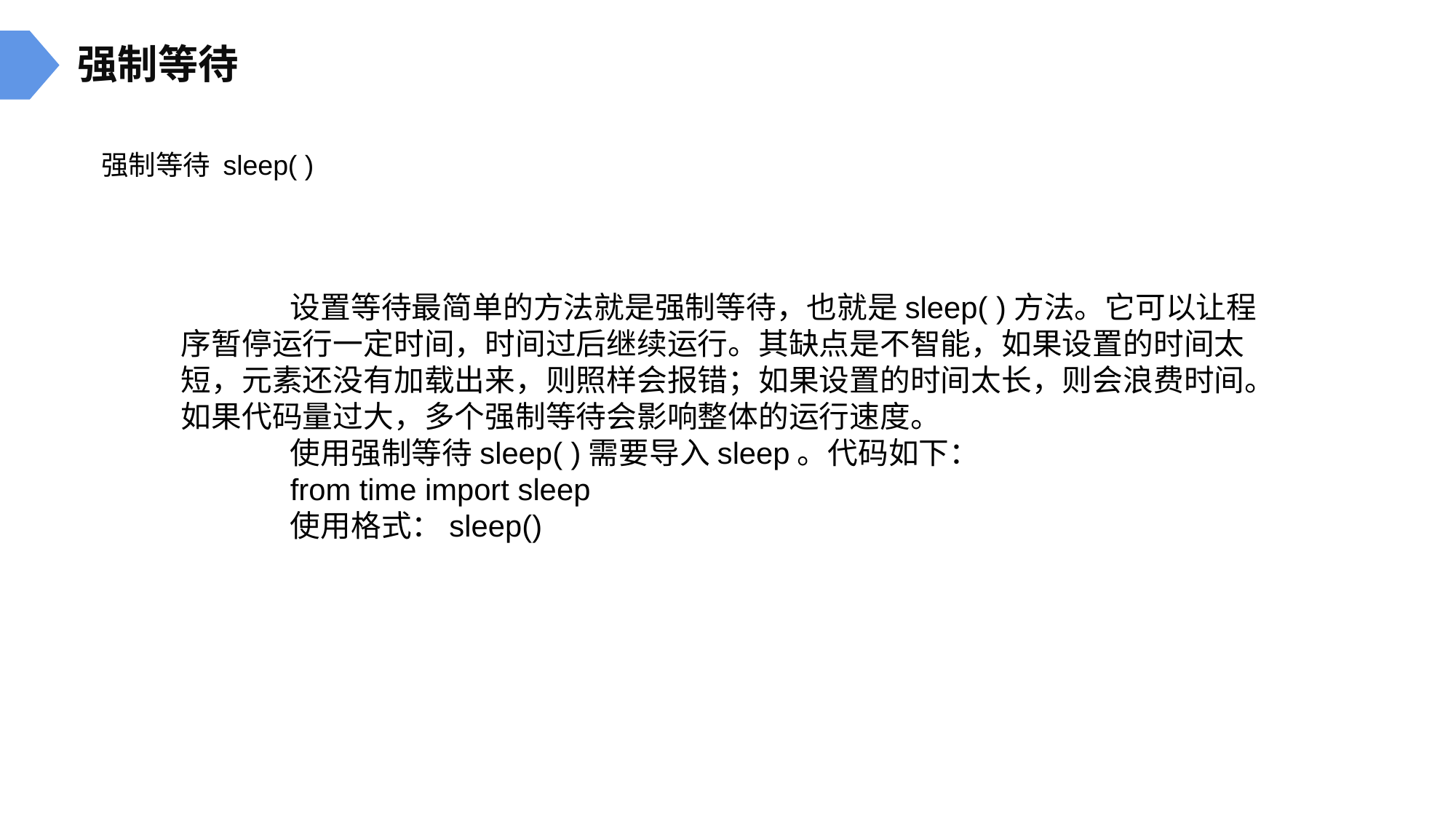

强制等待
强制等待 sleep( )
	设置等待最简单的方法就是强制等待，也就是sleep( )方法。它可以让程序暂停运行一定时间，时间过后继续运行。其缺点是不智能，如果设置的时间太短，元素还没有加载出来，则照样会报错；如果设置的时间太长，则会浪费时间。如果代码量过大，多个强制等待会影响整体的运行速度。
	使用强制等待sleep( )需要导入sleep。代码如下：
	from time import sleep
	使用格式：sleep()